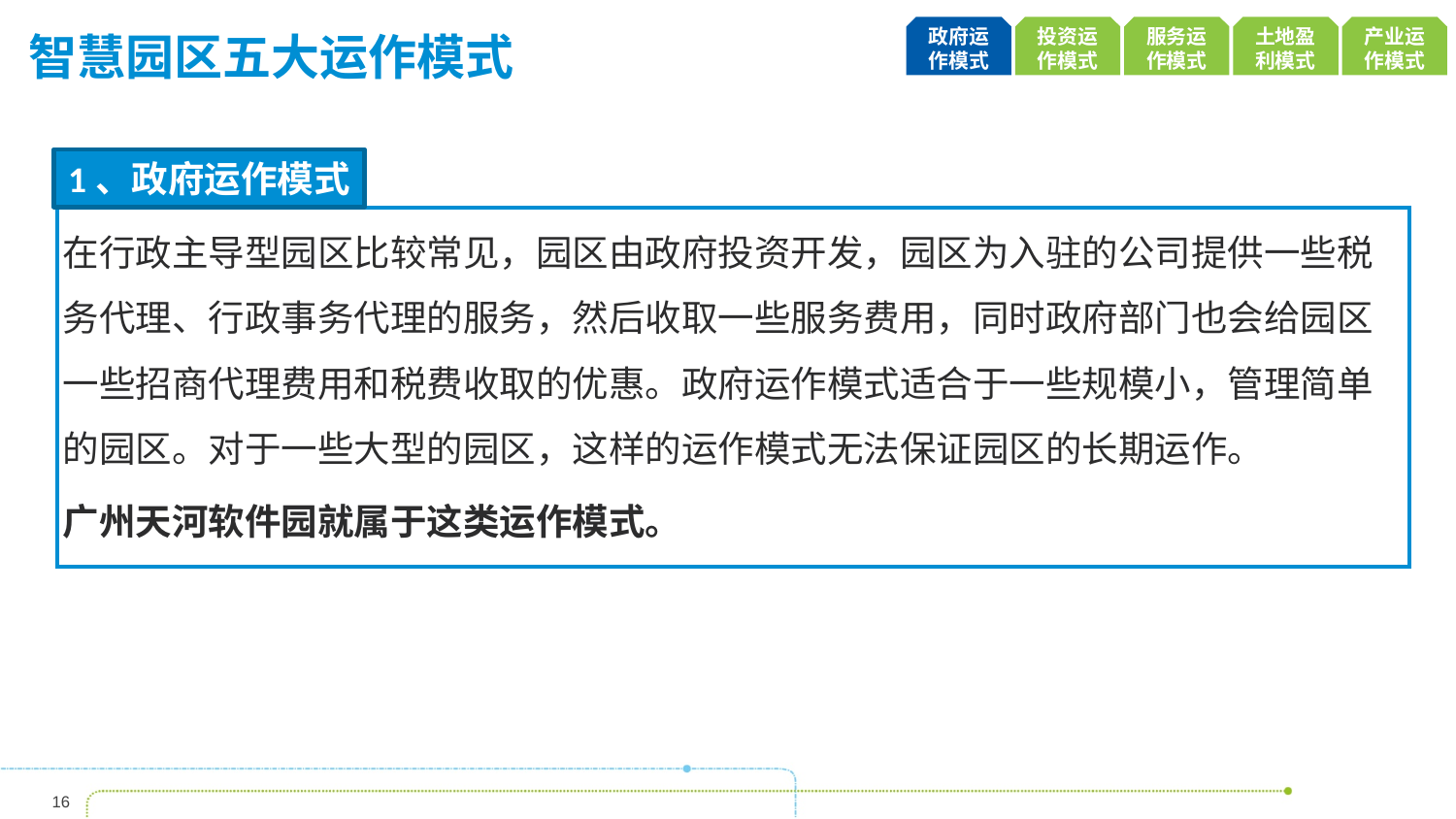

政府运作模式
投资运作模式
服务运作模式
土地盈利模式
产业运作模式
# 智慧园区五大运作模式
1、政府运作模式
在行政主导型园区比较常见，园区由政府投资开发，园区为入驻的公司提供一些税务代理、行政事务代理的服务，然后收取一些服务费用，同时政府部门也会给园区一些招商代理费用和税费收取的优惠。政府运作模式适合于一些规模小，管理简单的园区。对于一些大型的园区，这样的运作模式无法保证园区的长期运作。
广州天河软件园就属于这类运作模式。